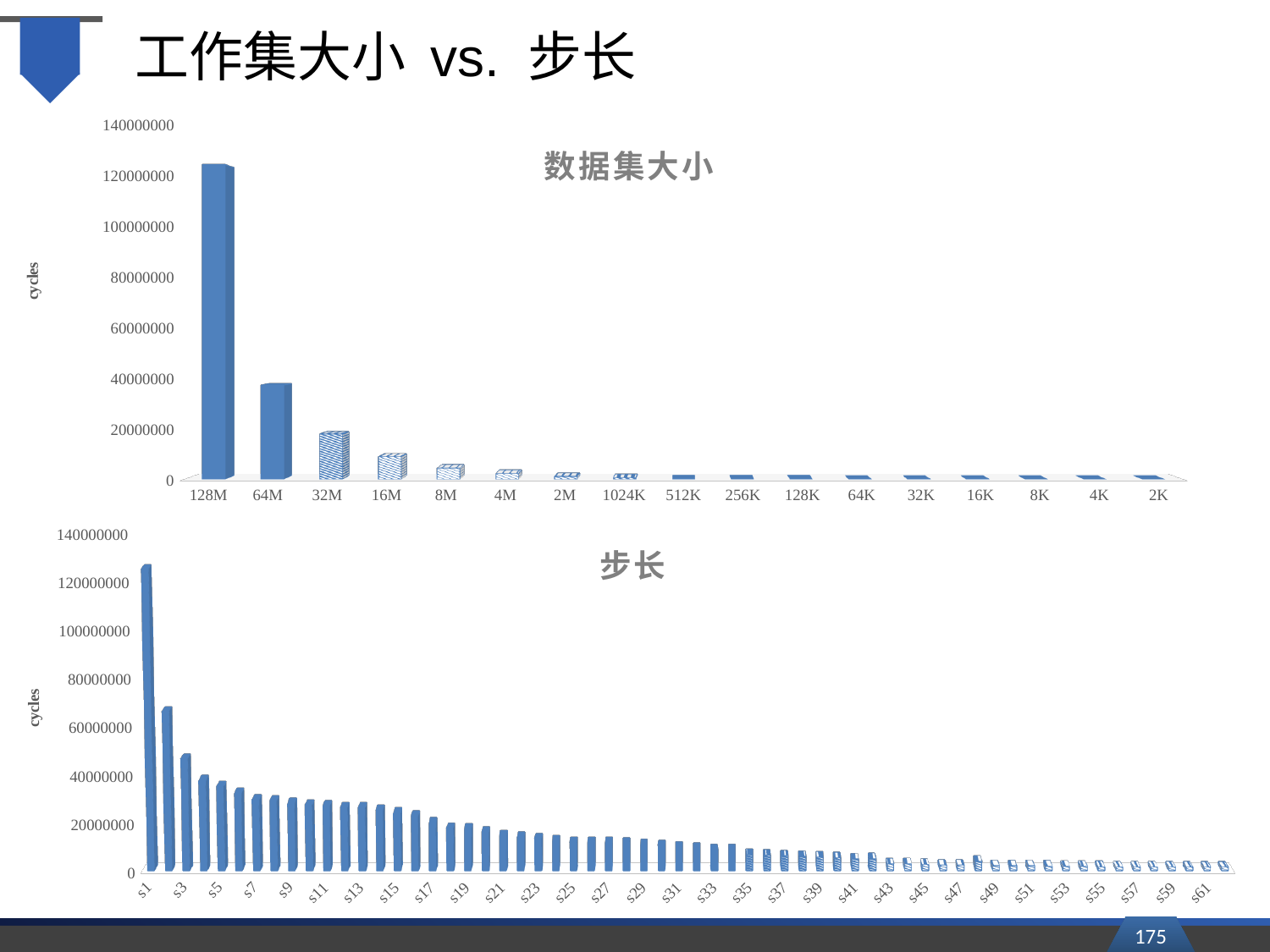

# 工作集大小 vs. 步长

[unsupported chart]

[unsupported chart]

175